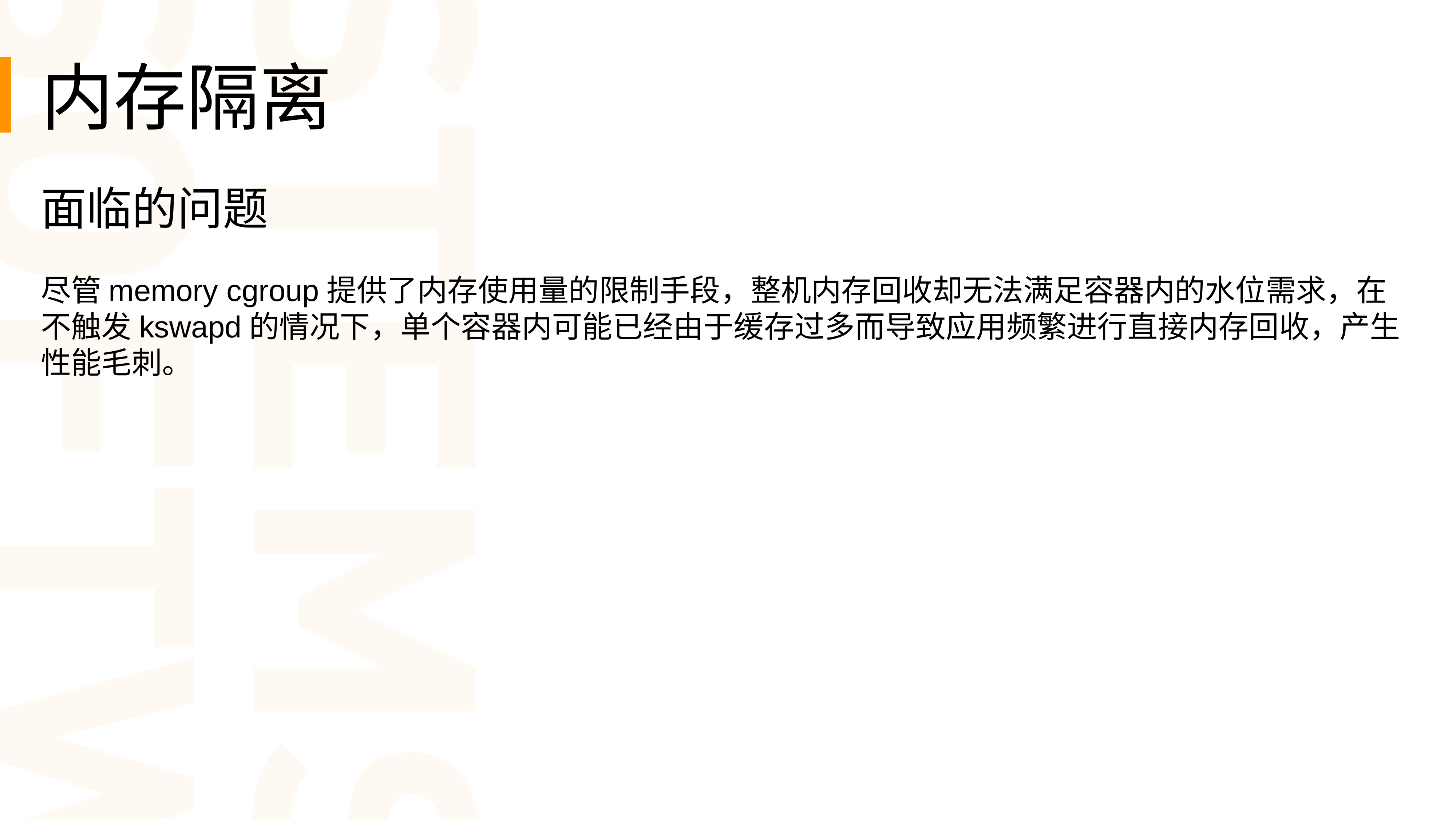

内存隔离

面临的问题

尽管memory cgroup提供了内存使用量的限制手段，整机内存回收却无法满足容器内的水位需求，在不触发kswapd的情况下，单个容器内可能已经由于缓存过多而导致应用频繁进行直接内存回收，产生性能毛刺。